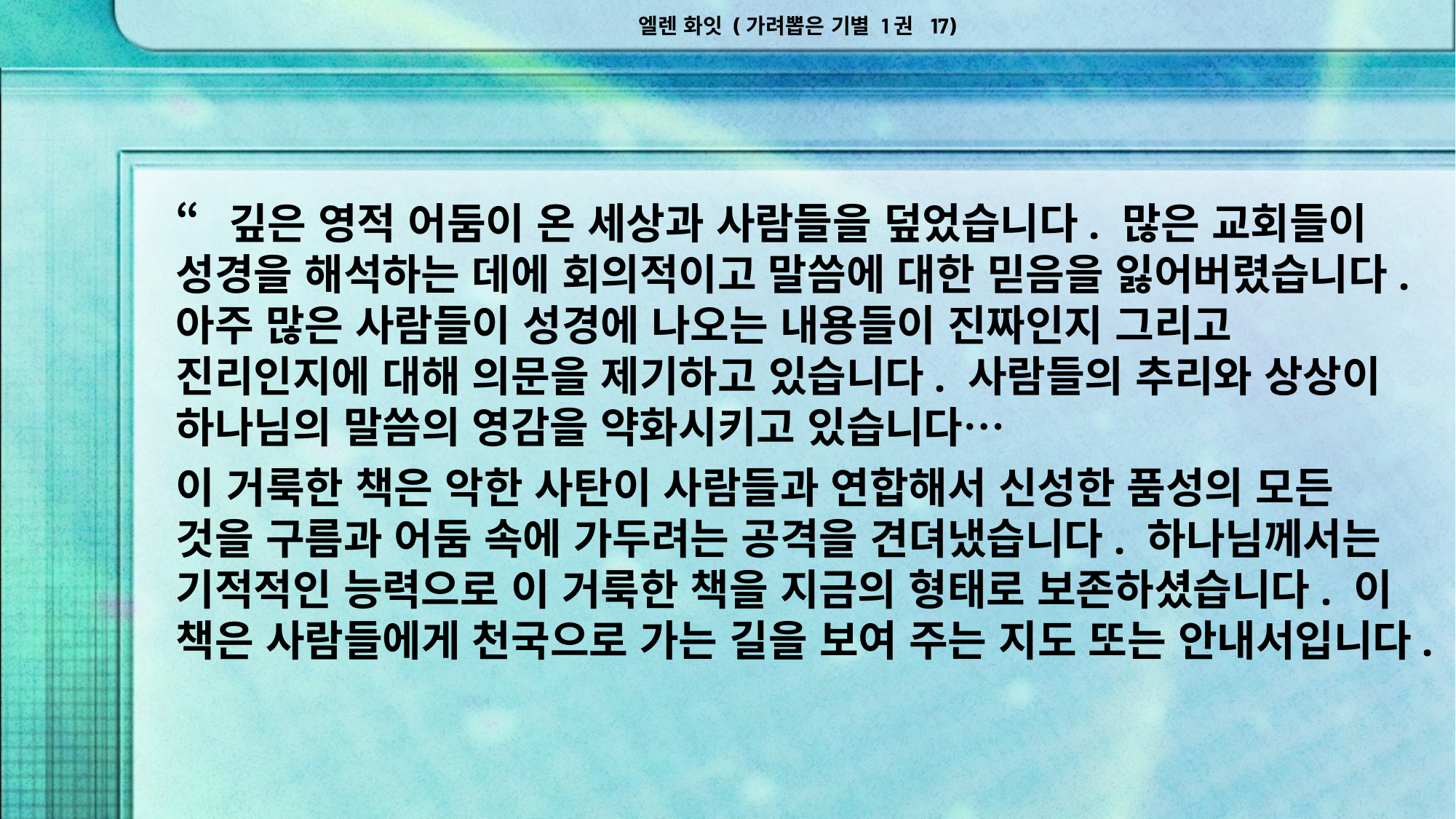

엘렌 화잇 (가려뽑은 기별 1권  17)
“깊은 영적 어둠이 온 세상과 사람들을 덮었습니다. 많은 교회들이 성경을 해석하는 데에 회의적이고 말씀에 대한 믿음을 잃어버렸습니다. 아주 많은 사람들이 성경에 나오는 내용들이 진짜인지 그리고 진리인지에 대해 의문을 제기하고 있습니다. 사람들의 추리와 상상이 하나님의 말씀의 영감을 약화시키고 있습니다…
이 거룩한 책은 악한 사탄이 사람들과 연합해서 신성한 품성의 모든 것을 구름과 어둠 속에 가두려는 공격을 견뎌냈습니다. 하나님께서는 기적적인 능력으로 이 거룩한 책을 지금의 형태로 보존하셨습니다. 이 책은 사람들에게 천국으로 가는 길을 보여 주는 지도 또는 안내서입니다.